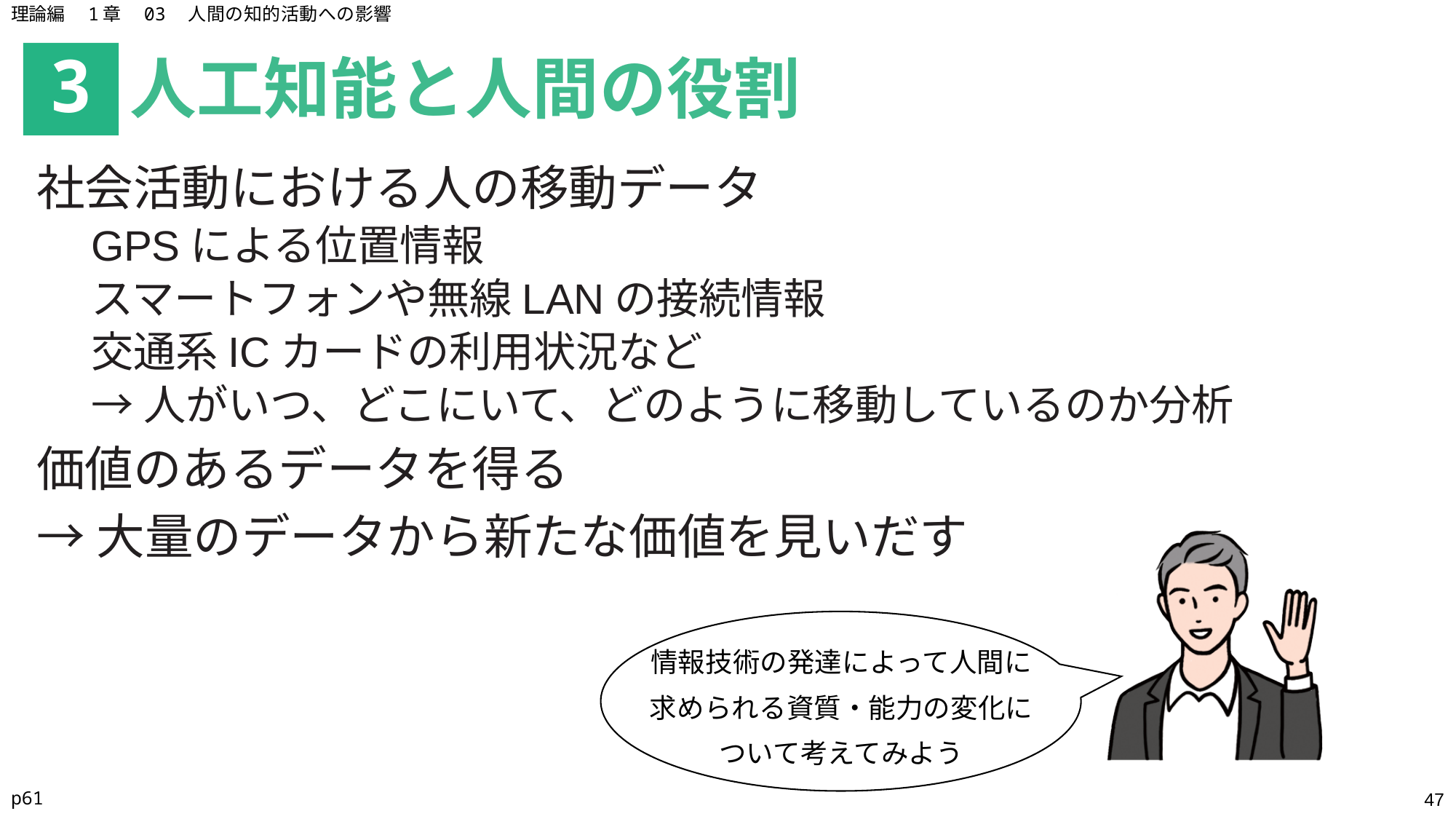

理論編　1章　03　人間の知的活動への影響
人工知能と人間の役割
3
社会活動における人の移動データ
GPSによる位置情報
スマートフォンや無線LANの接続情報
交通系ICカードの利用状況など
→人がいつ、どこにいて、どのように移動しているのか分析
価値のあるデータを得る
→大量のデータから新たな価値を見いだす

情報技術の発達によって人間に
求められる資質・能力の変化に
ついて考えてみよう
p61
47